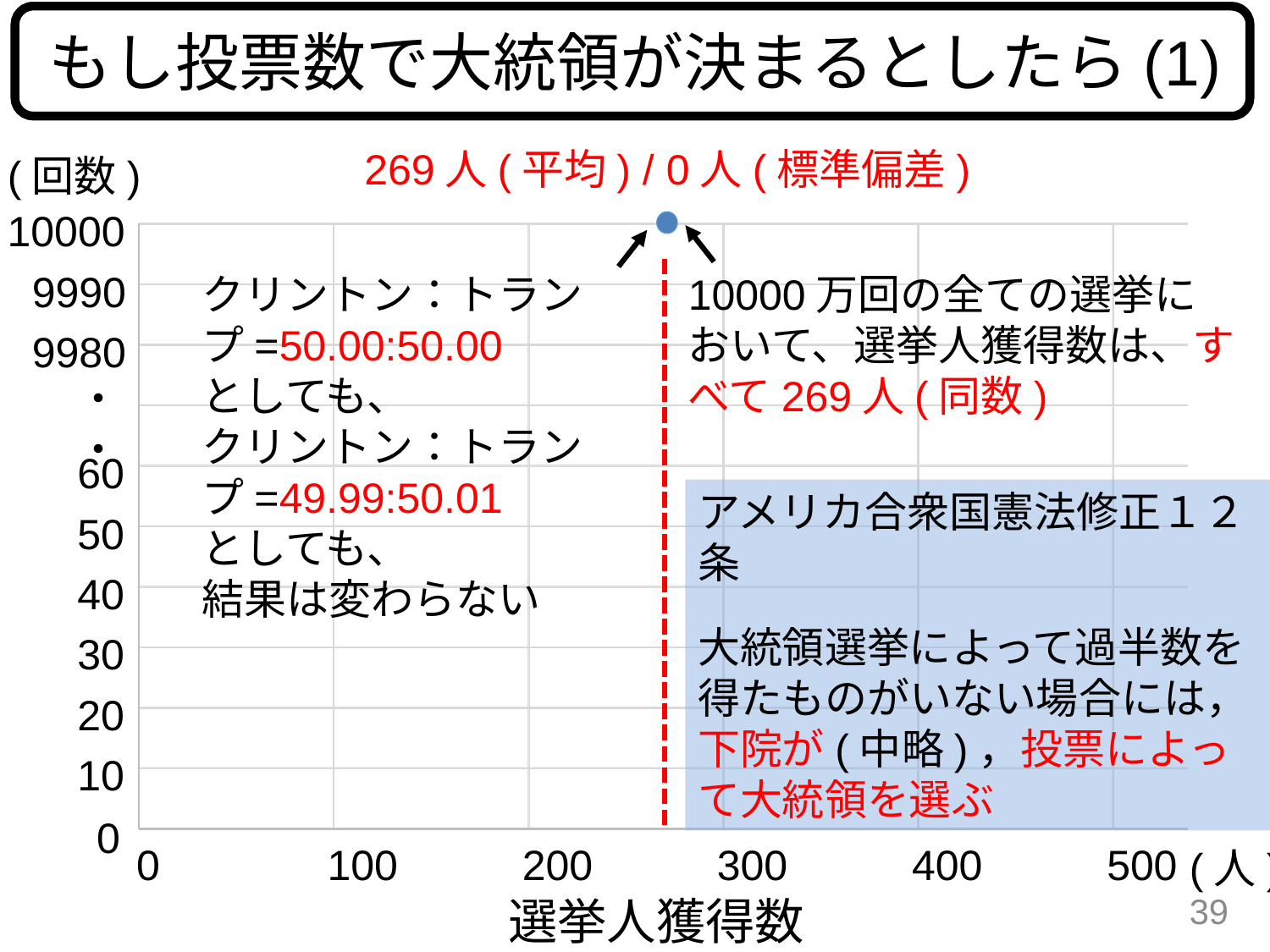

もし投票数で大統領が決まるとしたら(1)
269人(平均) / 0人(標準偏差)
(回数)
10000

クリントン：トランプ=50.00:50.00
としても、
クリントン：トランプ=49.99:50.01
としても、
結果は変わらない

10000万回の全ての選挙において、選挙人獲得数は、すべて269人(同数)

9990
9980
・
・
60
アメリカ合衆国憲法修正１２条
大統領選挙によって過半数を得たものがいない場合には，下院が(中略)，投票によって大統領を選ぶ
50
40
30
20
10
0

0
100
200
300
400
500
(人)
選挙人獲得数
39